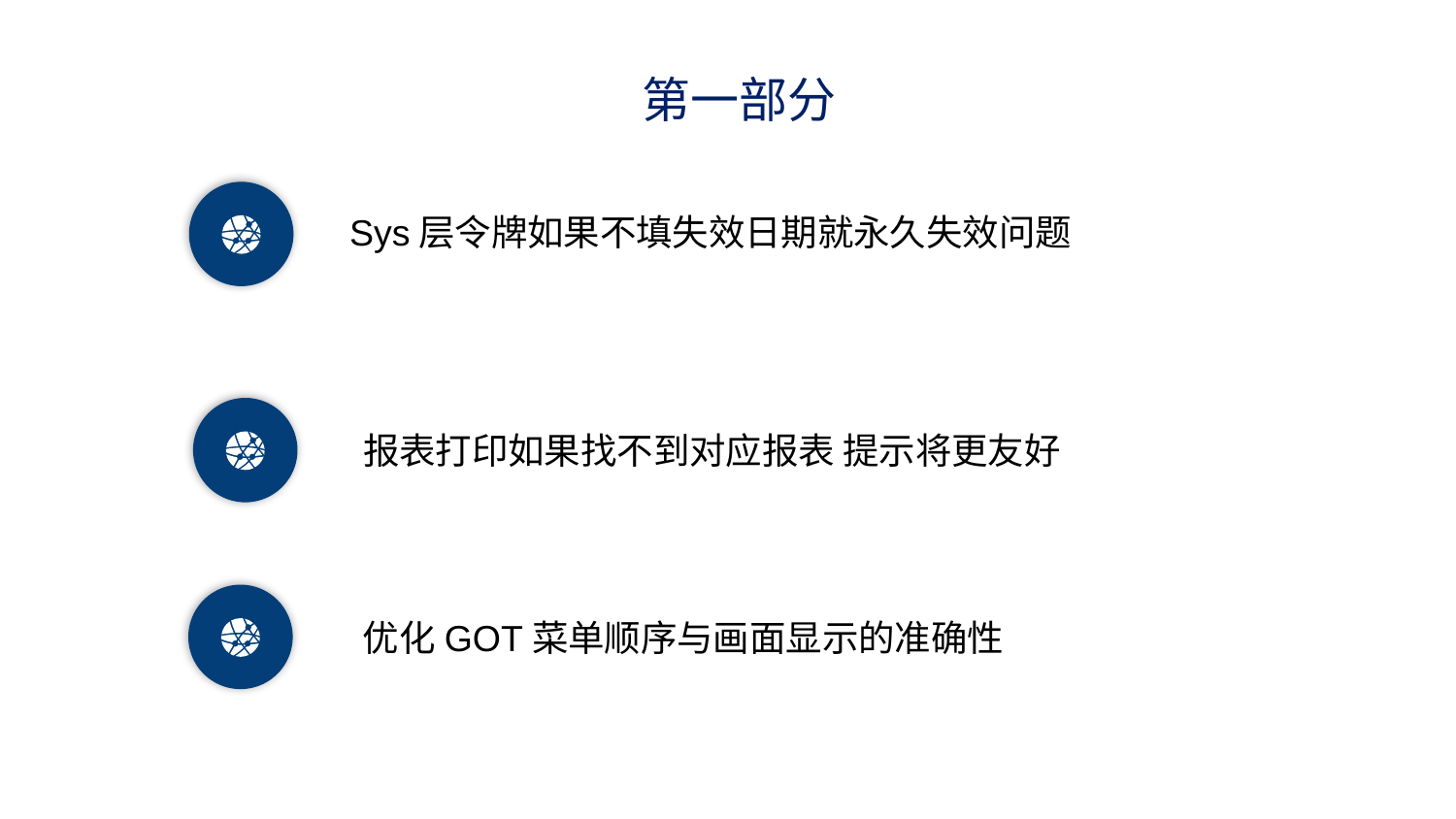

第一部分

Sys层令牌如果不填失效日期就永久失效问题

报表打印如果找不到对应报表 提示将更友好

优化GOT菜单顺序与画面显示的准确性